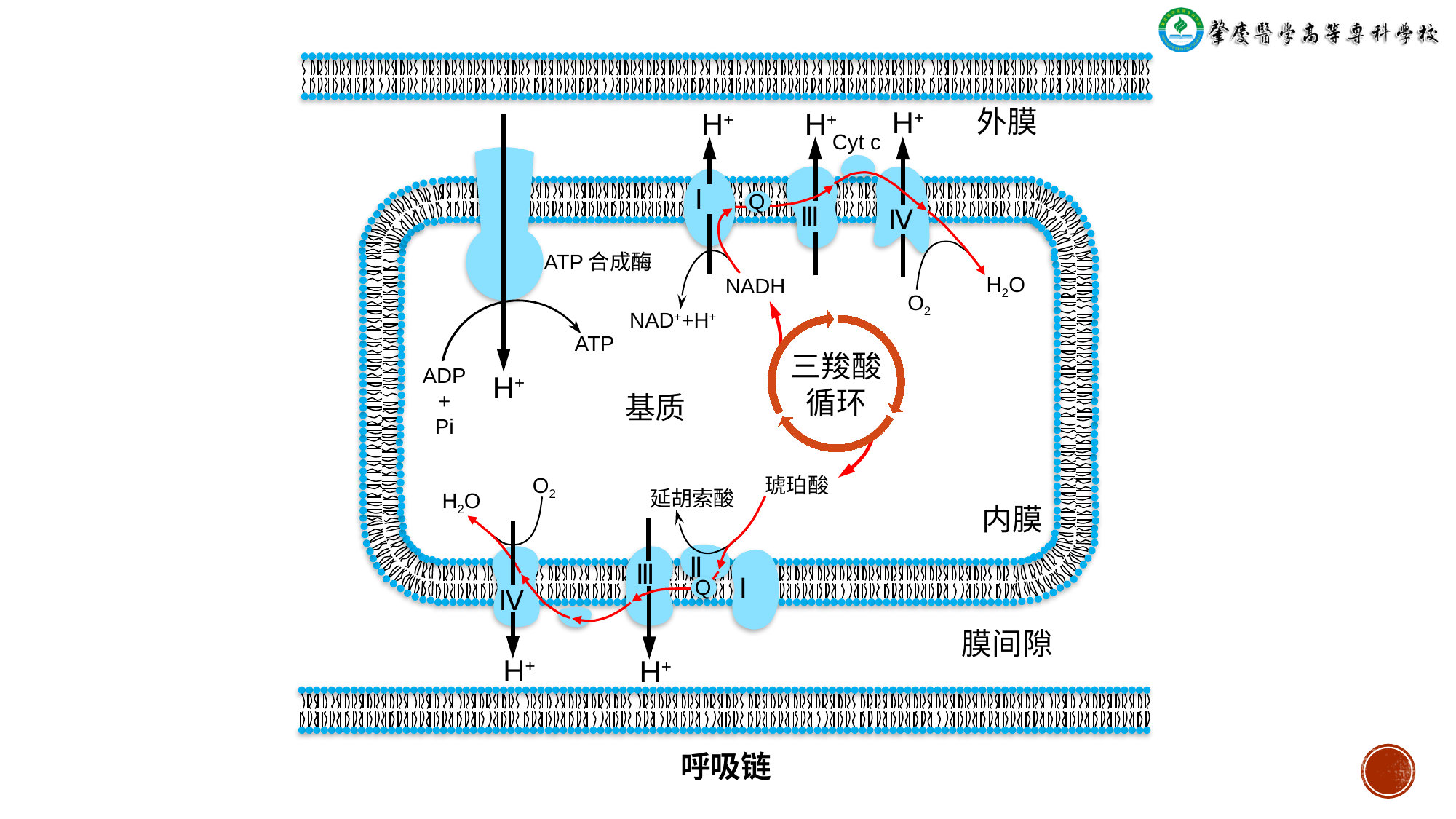

外膜
H+
H+
H+
Cyt c

Ⅰ

Q

Ⅲ
Ⅳ

ATP合成酶

H2O
NADH
O2
NAD++H+

ATP
三羧酸循环
ADP
+
Pi
H+
基质

O2
琥珀酸
延胡索酸
H2O

内膜

Ⅱ

Ⅲ
Ⅰ

Q

Ⅳ

膜间隙
H+
H+

呼吸链